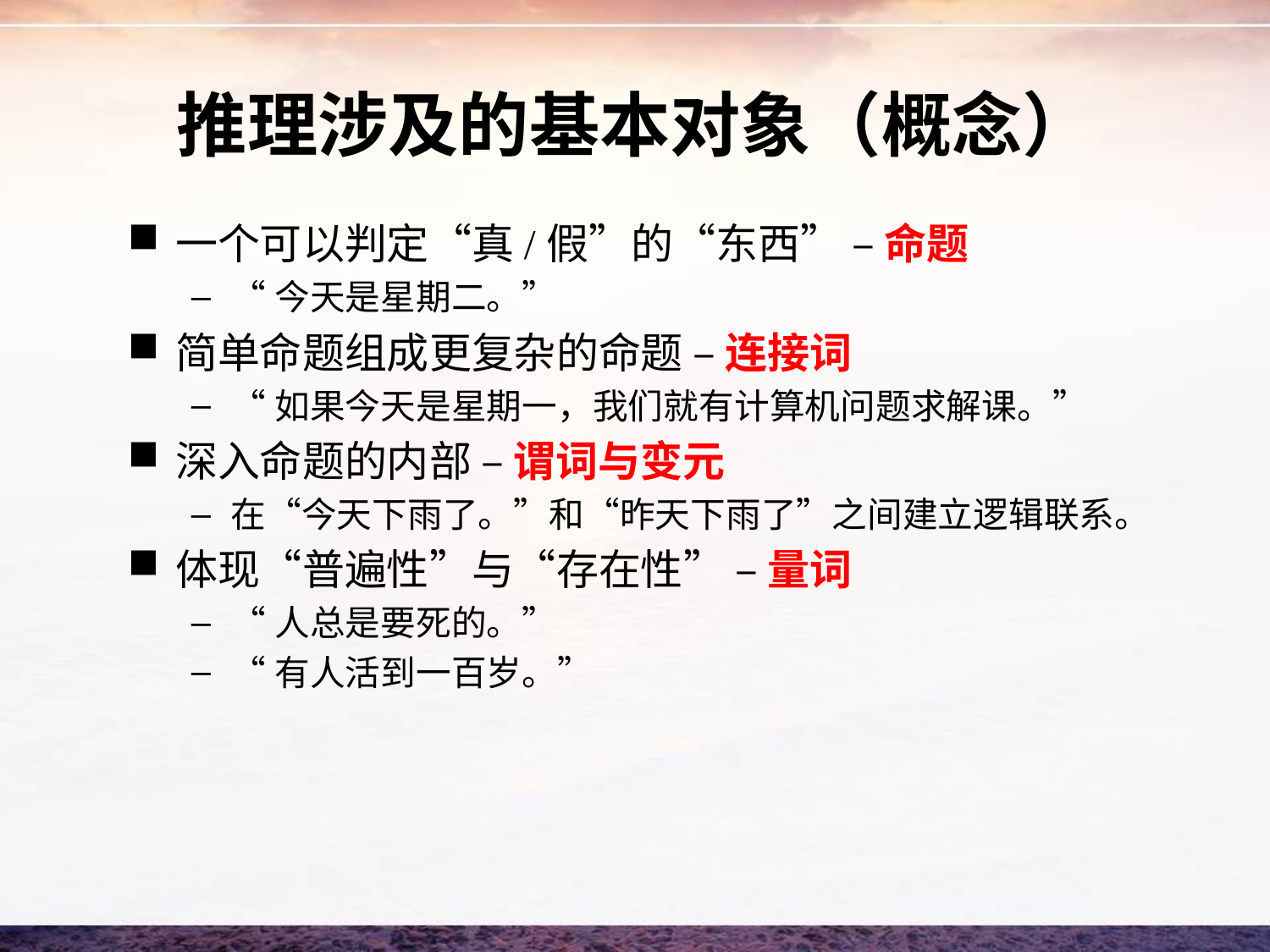

# 推理涉及的基本对象（概念）
一个可以判定“真/假”的“东西” – 命题
“今天是星期二。”
简单命题组成更复杂的命题 – 连接词
“如果今天是星期一，我们就有计算机问题求解课。”
深入命题的内部 – 谓词与变元
在“今天下雨了。”和“昨天下雨了”之间建立逻辑联系。
体现“普遍性”与“存在性” – 量词
“人总是要死的。”
“有人活到一百岁。”